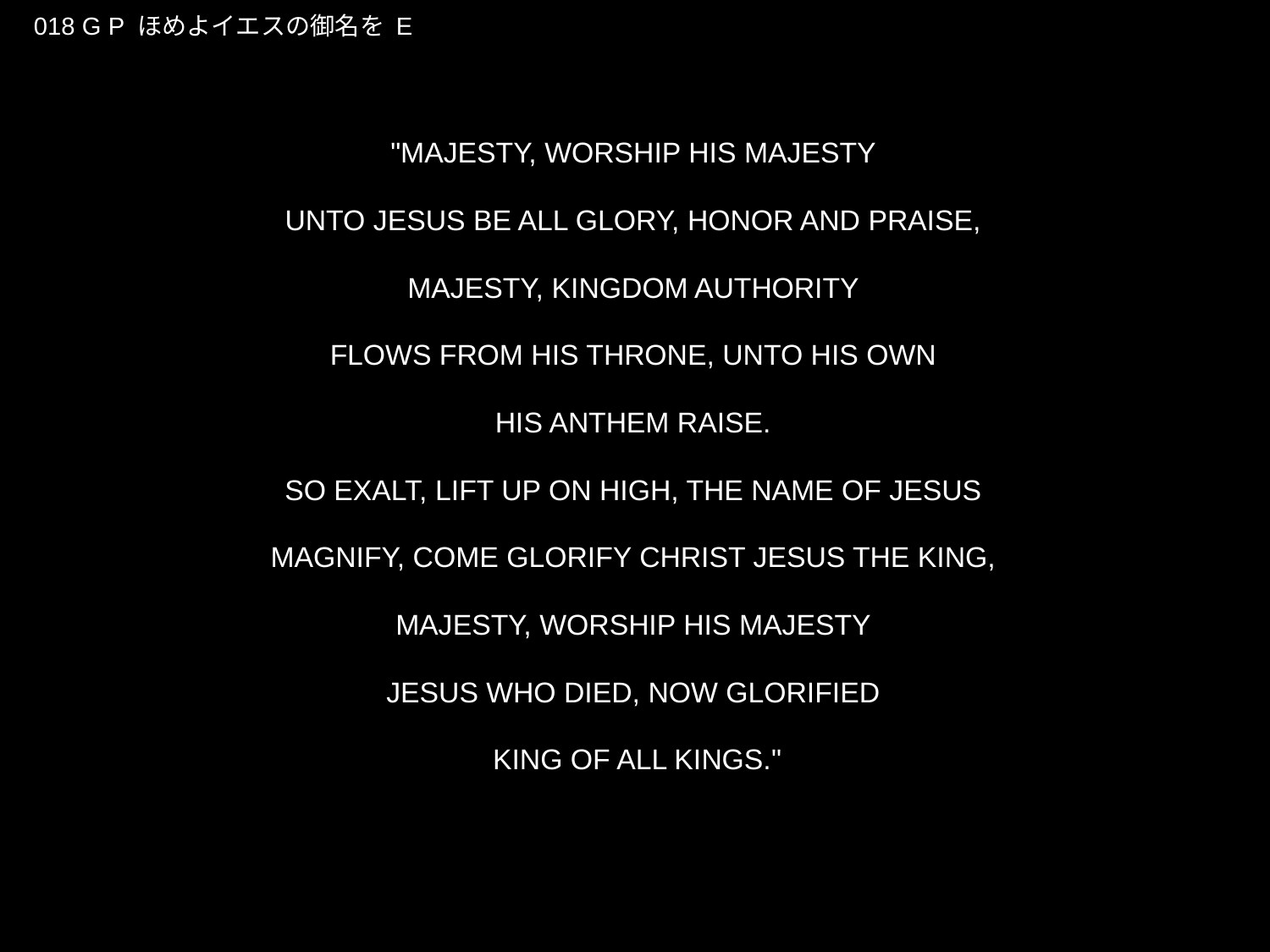

ほめよいえすのみなを
★P
018 G P ほめよイエスの御名を E
★３
"MAJESTY, WORSHIP HIS MAJESTY
UNTO JESUS BE ALL GLORY, HONOR AND PRAISE,
MAJESTY, KINGDOM AUTHORITY
FLOWS FROM HIS THRONE, UNTO HIS OWN
HIS ANTHEM RAISE.
SO EXALT, LIFT UP ON HIGH, THE NAME OF JESUS
MAGNIFY, COME GLORIFY CHRIST JESUS THE KING,
MAJESTY, WORSHIP HIS MAJESTY
JESUS WHO DIED, NOW GLORIFIED
KING OF ALL KINGS."